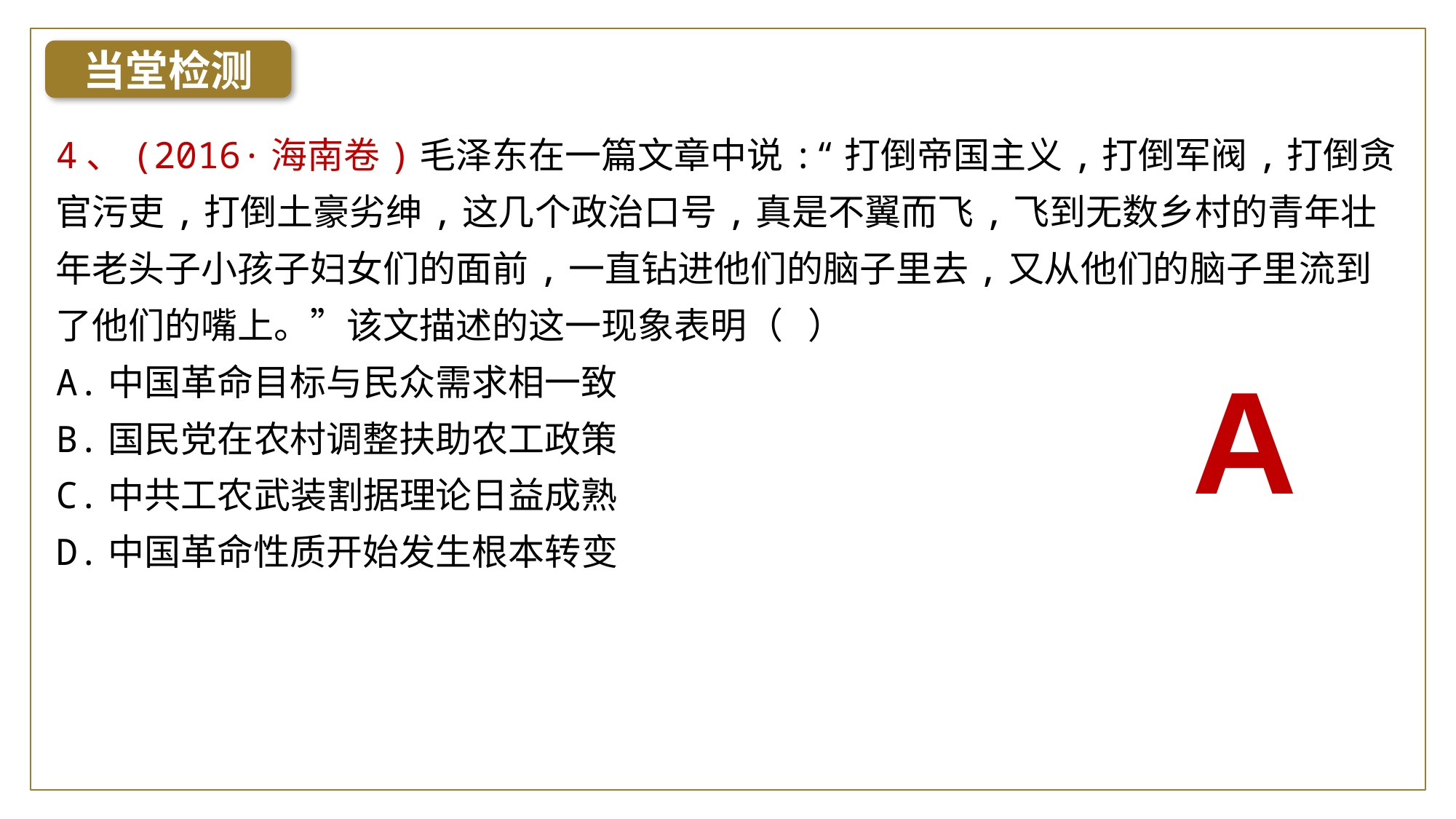

当堂检测
4、(2016·海南卷)毛泽东在一篇文章中说:“打倒帝国主义,打倒军阀,打倒贪官污吏,打倒土豪劣绅,这几个政治口号,真是不翼而飞,飞到无数乡村的青年壮年老头子小孩子妇女们的面前,一直钻进他们的脑子里去,又从他们的脑子里流到了他们的嘴上。”该文描述的这一现象表明（   ）
A.中国革命目标与民众需求相一致
B.国民党在农村调整扶助农工政策
C.中共工农武装割据理论日益成熟
D.中国革命性质开始发生根本转变
A